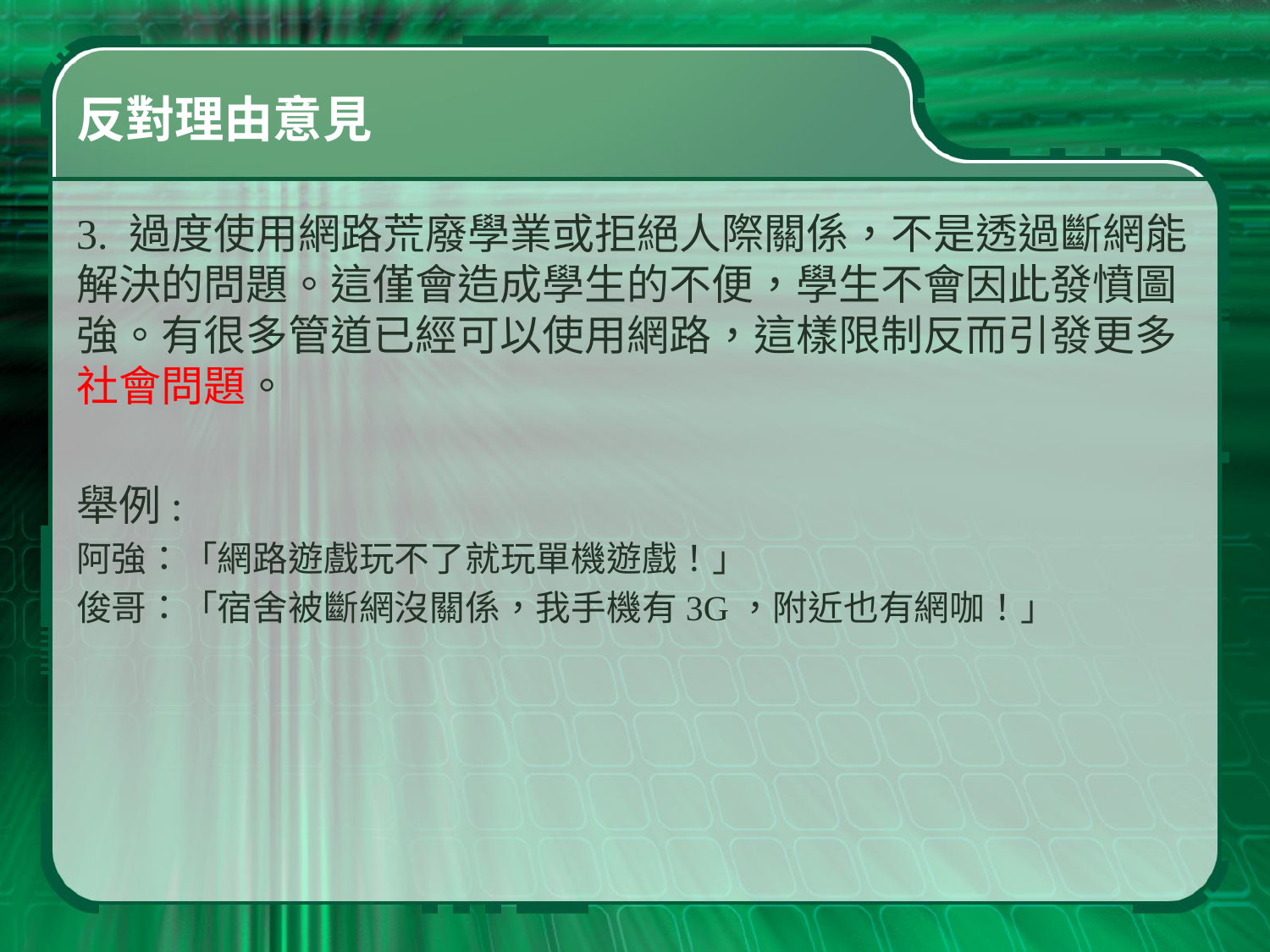

# 反對理由意見
3. 過度使用網路荒廢學業或拒絕人際關係，不是透過斷網能解決的問題。這僅會造成學生的不便，學生不會因此發憤圖強。有很多管道已經可以使用網路，這樣限制反而引發更多社會問題。

舉例:
阿強：「網路遊戲玩不了就玩單機遊戲！」
俊哥：「宿舍被斷網沒關係，我手機有3G，附近也有網咖！」